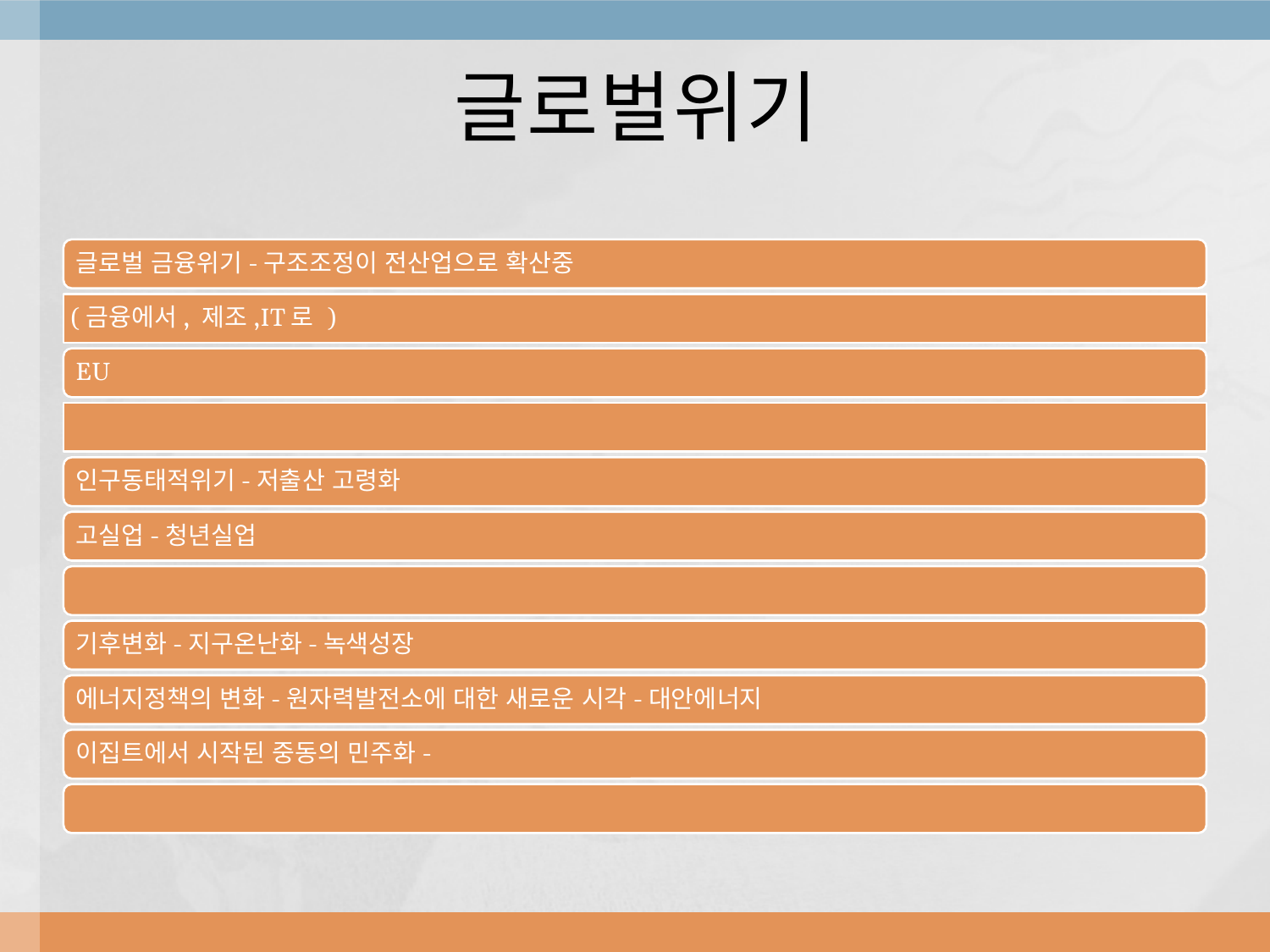

# 글로벌위기
글로벌 금융위기-구조조정이 전산업으로 확산중
(금융에서, 제조,IT로 )
EU

인구동태적위기-저출산 고령화
고실업-청년실업

기후변화-지구온난화-녹색성장
에너지정책의 변화-원자력발전소에 대한 새로운 시각-대안에너지
이집트에서 시작된 중동의 민주화-